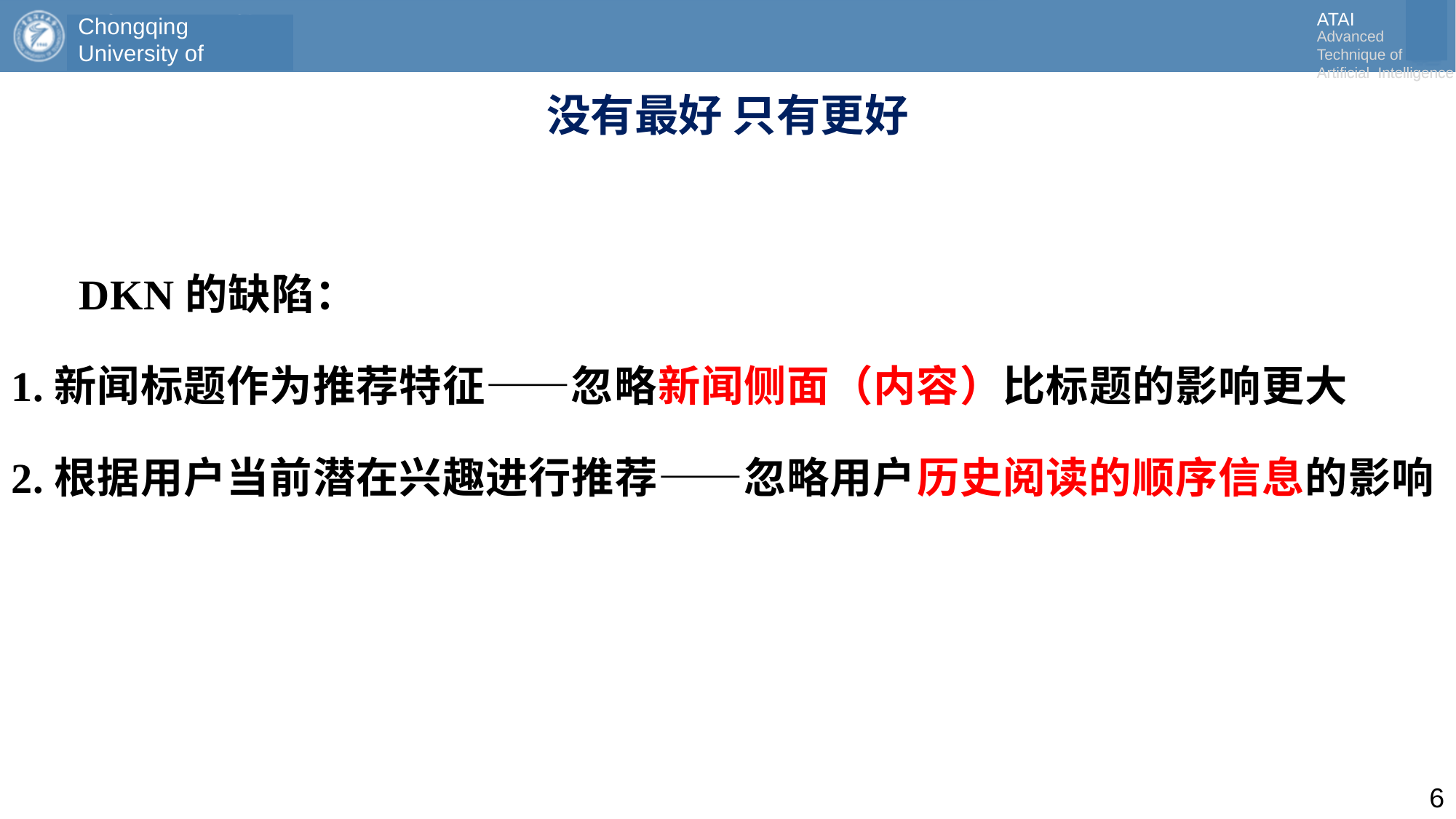

# 没有最好 只有更好

      DKN的缺陷：

1.新闻标题作为推荐特征——忽略新闻侧面（内容）比标题的影响更大

2.根据用户当前潜在兴趣进行推荐——忽略用户历史阅读的顺序信息的影响

6